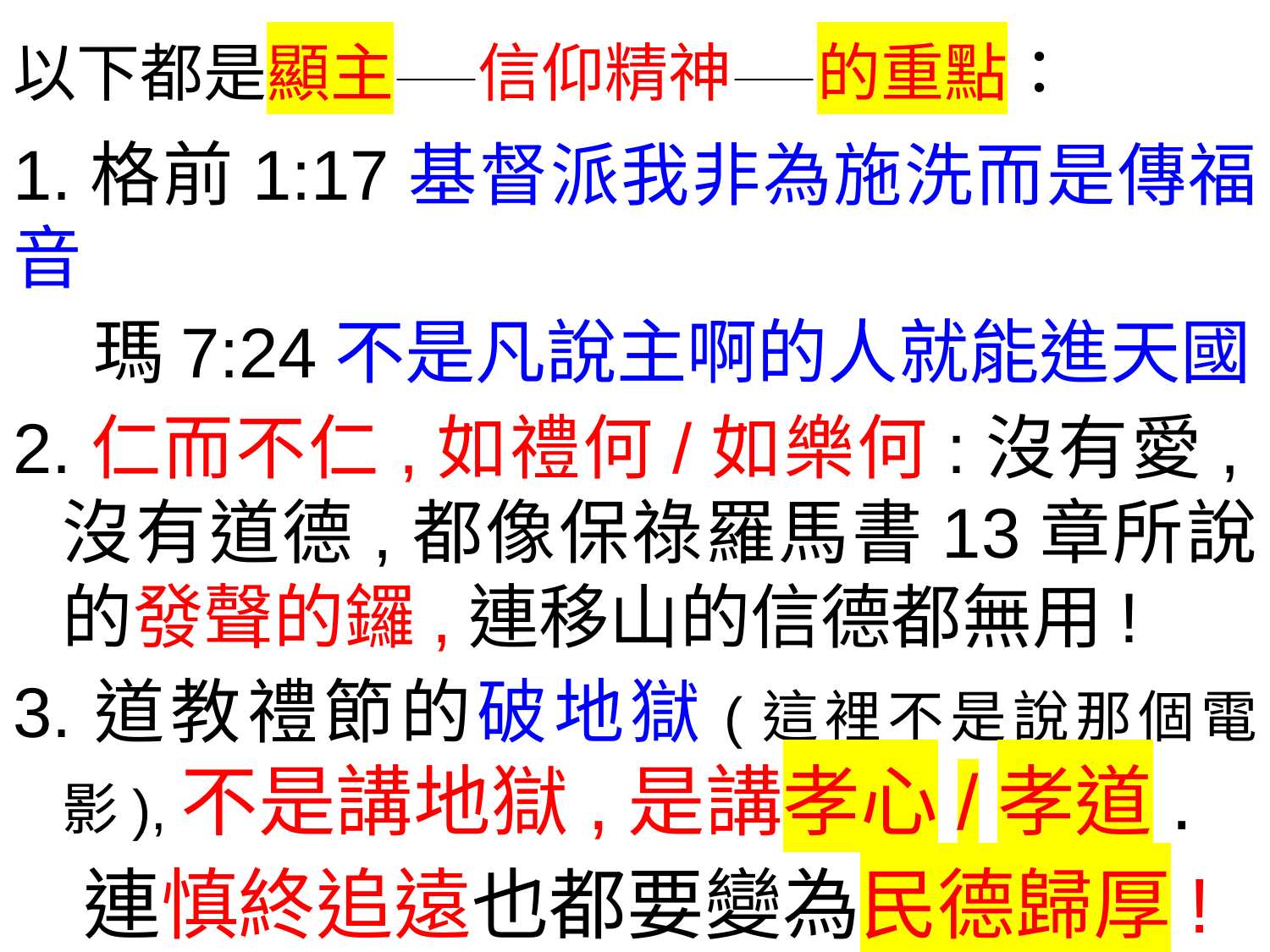

以下都是顯主——信仰精神——的重點：
1.格前1:17基督派我非為施洗而是傳福音
    瑪7:24不是凡說主啊的人就能進天國
2.仁而不仁,如禮何/如樂何:沒有愛,沒有道德,都像保祿羅馬書13章所說的發聲的鑼,連移山的信德都無用!
3.道教禮節的破地獄(這裡不是說那個電影),不是講地獄,是講孝心/孝道.
   連慎終追遠也都要變為民德歸厚!